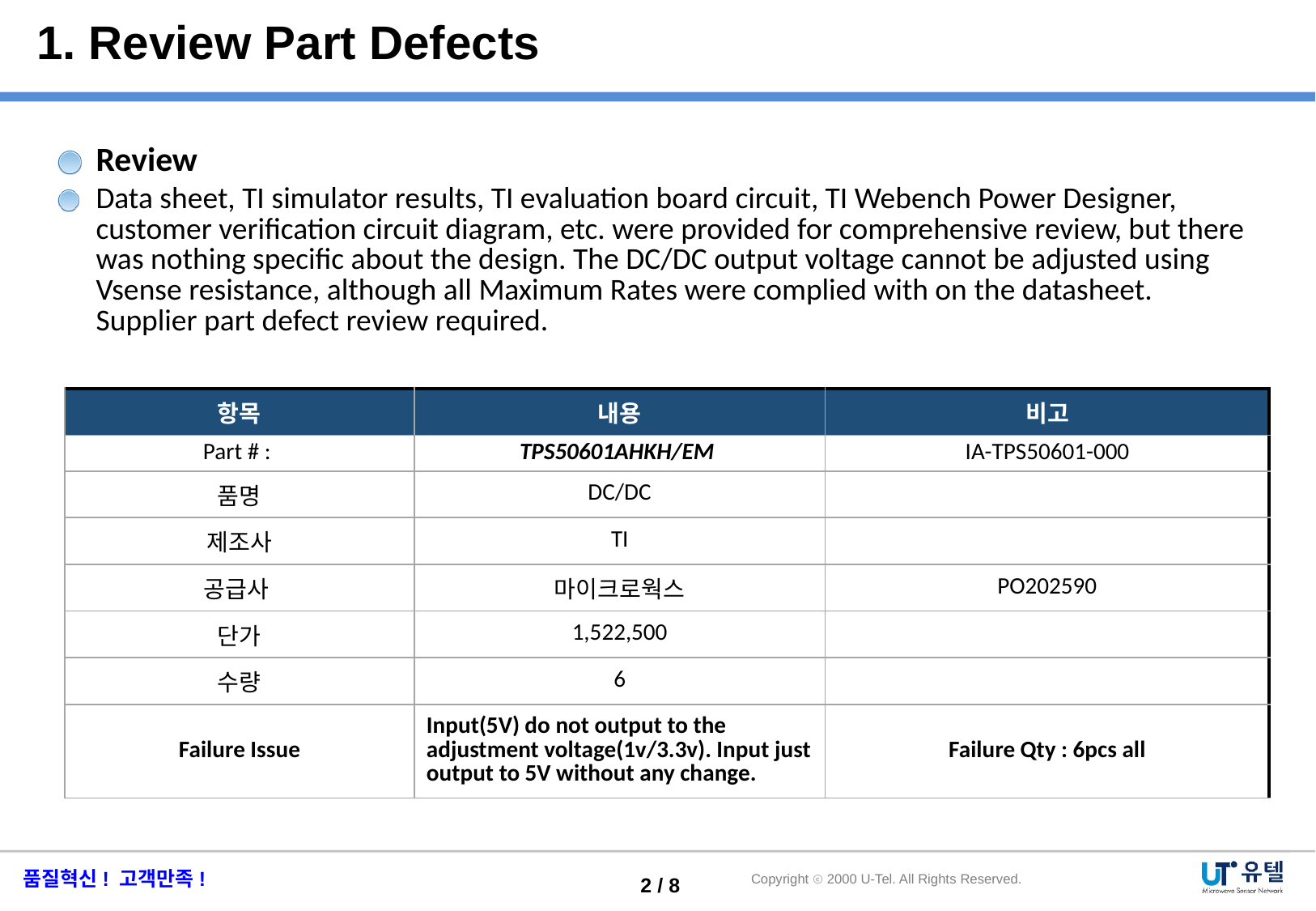

# 1. Review Part Defects
Review
Data sheet, TI simulator results, TI evaluation board circuit, TI Webench Power Designer, customer verification circuit diagram, etc. were provided for comprehensive review, but there was nothing specific about the design. The DC/DC output voltage cannot be adjusted using Vsense resistance, although all Maximum Rates were complied with on the datasheet.
Supplier part defect review required.
| 항목 | 내용 | 비고 |
| --- | --- | --- |
| Part # : | TPS50601AHKH/EM | IA-TPS50601-000 |
| 품명 | DC/DC |  |
| 제조사 | TI |  |
| 공급사 | 마이크로웍스 | PO202590 |
| 단가 | 1,522,500 |  |
| 수량 | 6 |  |
| Failure Issue | Input(5V) do not output to the adjustment voltage(1v/3.3v). Input just output to 5V without any change. | Failure Qty : 6pcs all |